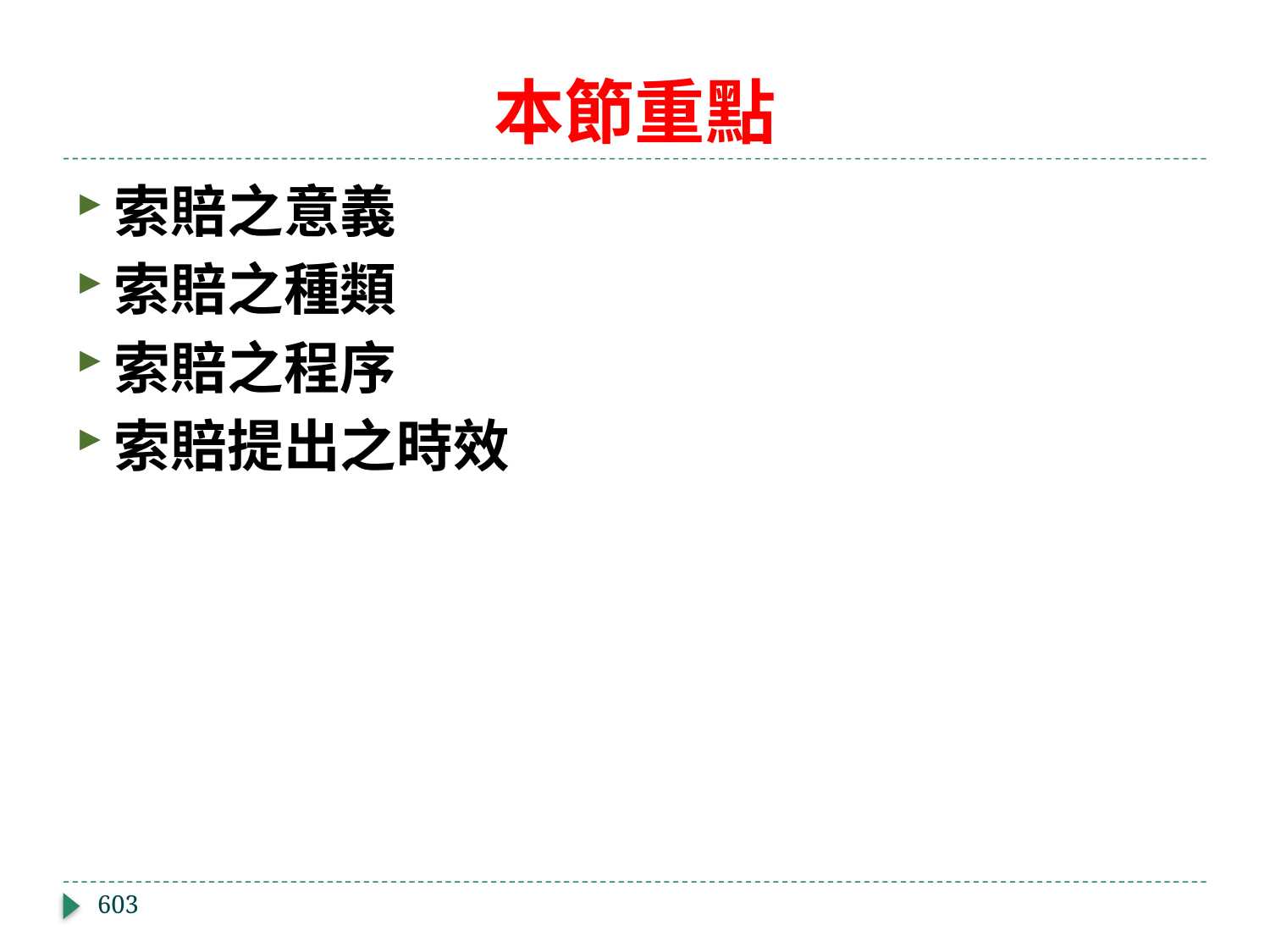

# 本節重點
索賠之意義
索賠之種類
索賠之程序
索賠提出之時效
603